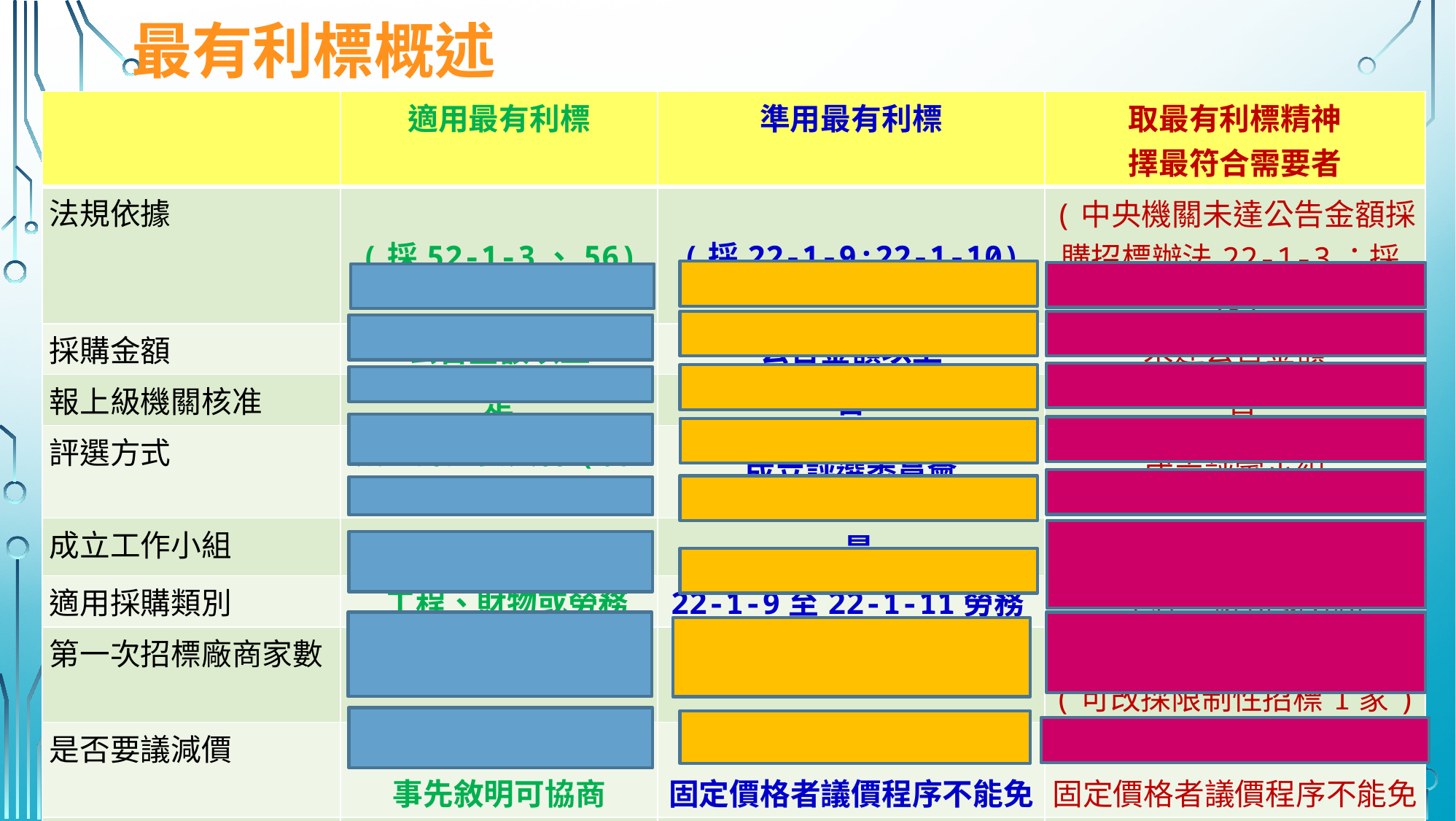

最有利標概述
|  | 適用最有利標 | 準用最有利標 | 取最有利標精神 擇最符合需要者 |
| --- | --- | --- | --- |
| 法規依據 | (採52-1-3、56) | (採22-1-9;22-1-10) | (中央機關未達公告金額採購招標辦法22-1-3；採49) |
| 採購金額 | 公告金額以上 | 公告金額以上 | 未達公告金額 |
| 報上級機關核准 | 是 | 否 | 否 |
| 評選方式 | 成立評選委員會(採94) | 成立評選委員會 | 成立評審小組 |
| 成立工作小組 | 是 | 是 | 視需求成立 |
| 適用採購類別 | 工程、財物或勞務 | 22-1-9至22-1-11勞務 | 工程、財物或勞務 |
| 第一次招標廠商家數 | 第一次3家以上 | 無限制 | 3家以上 (可改採限制性招標1家) |
| 是否要議減價 | 不訂底價為原則 事先敘明可協商 | 是 固定價格者議價程序不能免 | 是 固定價格者議價程序不能免 |
| 評選第一名廠商稱為 | 最有利標 | 優勝廠商 | 最符合需要者 |